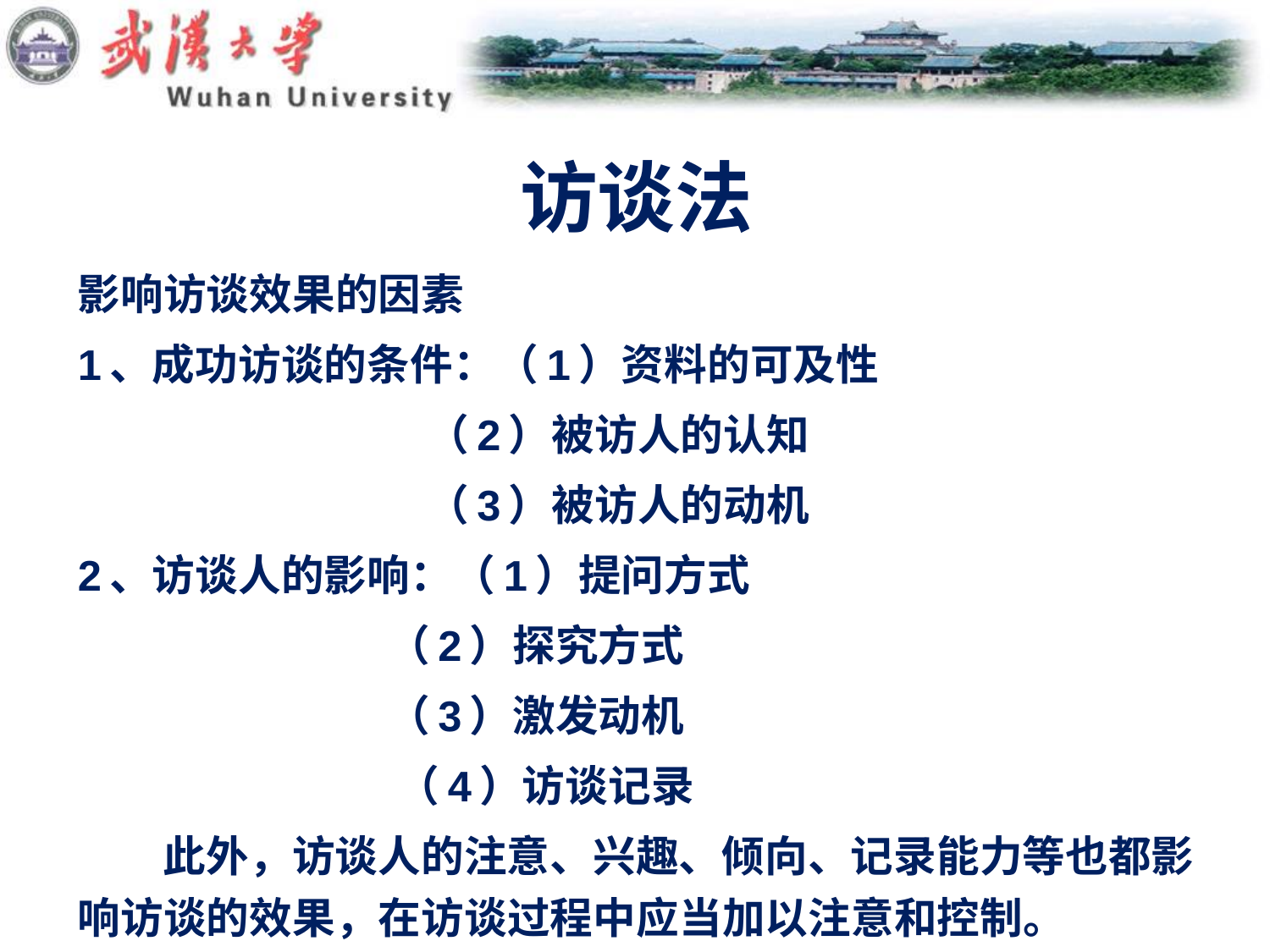

# 访谈法
影响访谈效果的因素
1、成功访谈的条件：（1）资料的可及性
                                   （2）被访人的认知
                                   （3）被访人的动机
2、访谈人的影响：（1）提问方式
                               （2）探究方式
                               （3）激发动机
                                （4）访谈记录
        此外，访谈人的注意、兴趣、倾向、记录能力等也都影响访谈的效果，在访谈过程中应当加以注意和控制。